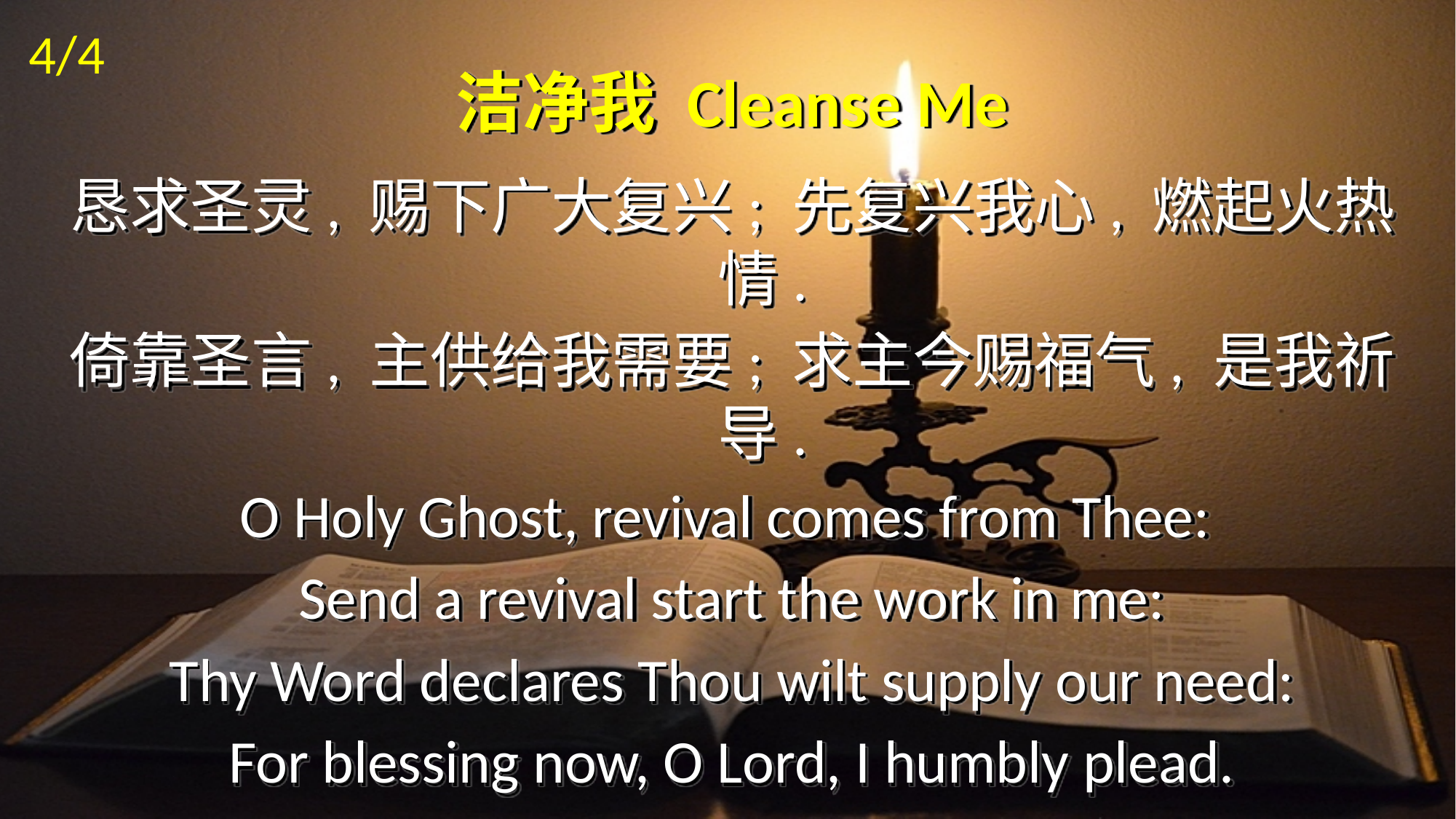

4/4
洁净我 Cleanse Me
恳求圣灵, 赐下广大复兴; 先复兴我心, 燃起火热情.
倚靠圣言, 主供给我需要; 求主今赐福气, 是我祈导.
O Holy Ghost, revival comes from Thee:
Send a revival start the work in me:
Thy Word declares Thou wilt supply our need:
For blessing now, O Lord, I humbly plead.